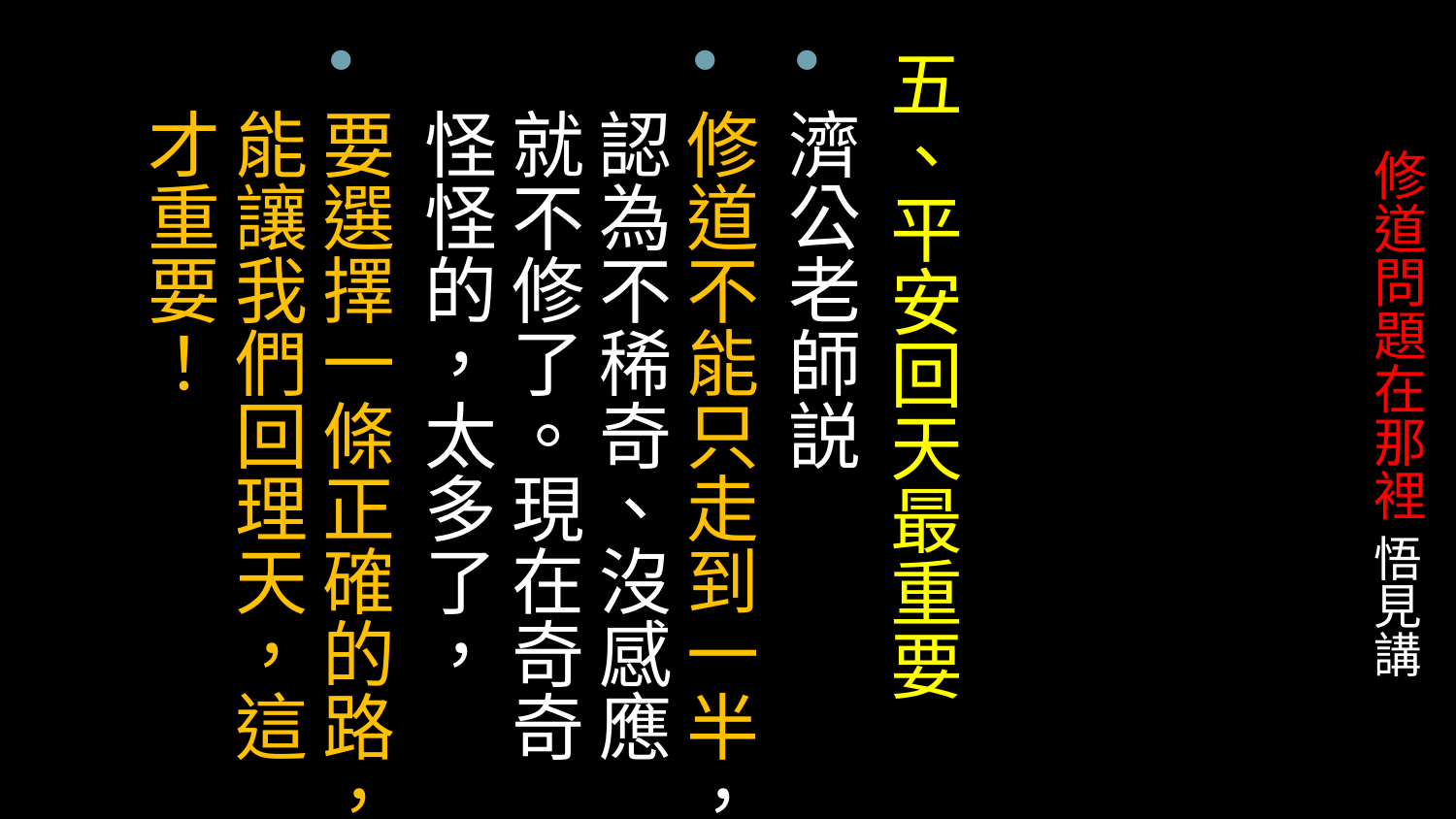

五、平安回天最重要
濟公老師説
修道不能只走到一半，認為不稀奇、沒感應就不修了。現在奇奇怪怪的，太多了，
要選擇一條正確的路，能讓我們回理天，這才重要！

# 修道問題在那裡 悟見講